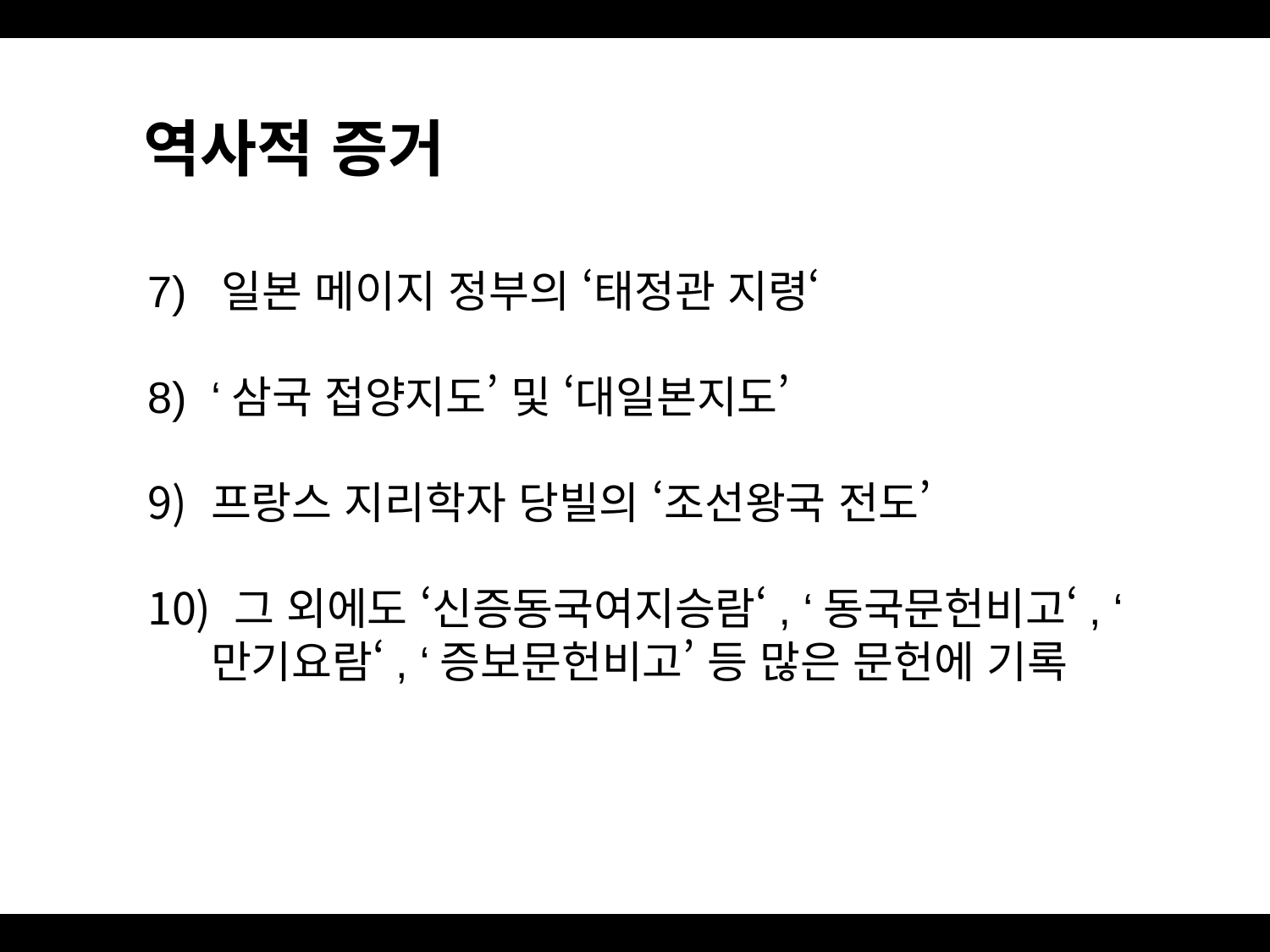

역사적 증거
7)  일본 메이지 정부의 ‘태정관 지령‘

8)  ‘삼국 접양지도’ 및 ‘대일본지도’

프랑스 지리학자 당빌의 ‘조선왕국 전도’

 그 외에도 ‘신증동국여지승람‘, ‘동국문헌비고‘, ‘만기요람‘, ‘증보문헌비고’ 등 많은 문헌에 기록